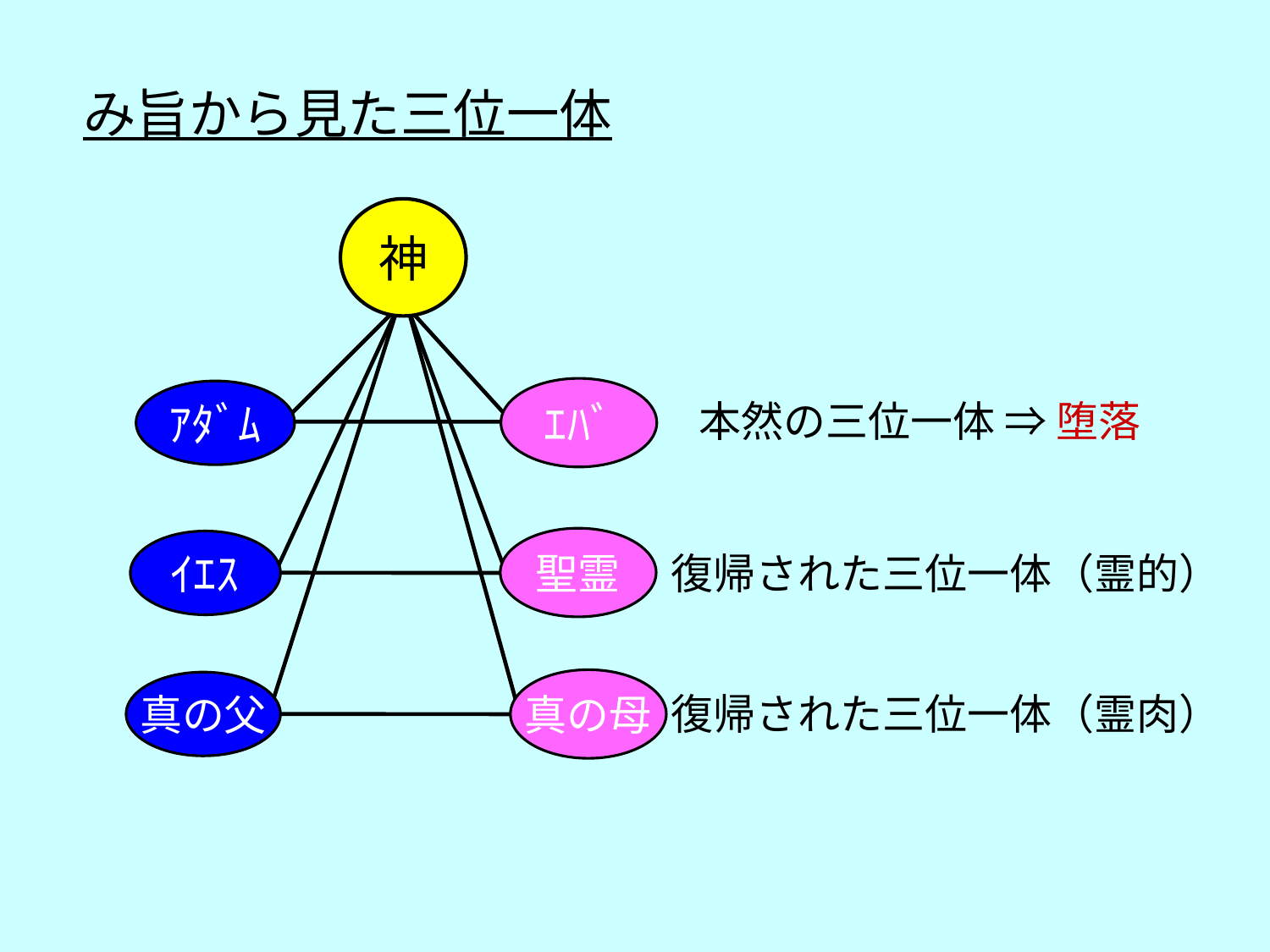

み旨から見た三位一体
神

ｴﾊﾞ
ｱﾀﾞﾑ
本然の三位一体 ⇒ 堕落
聖霊
ｲｴｽ
復帰された三位一体（霊的）
真の母
真の父
復帰された三位一体（霊肉）